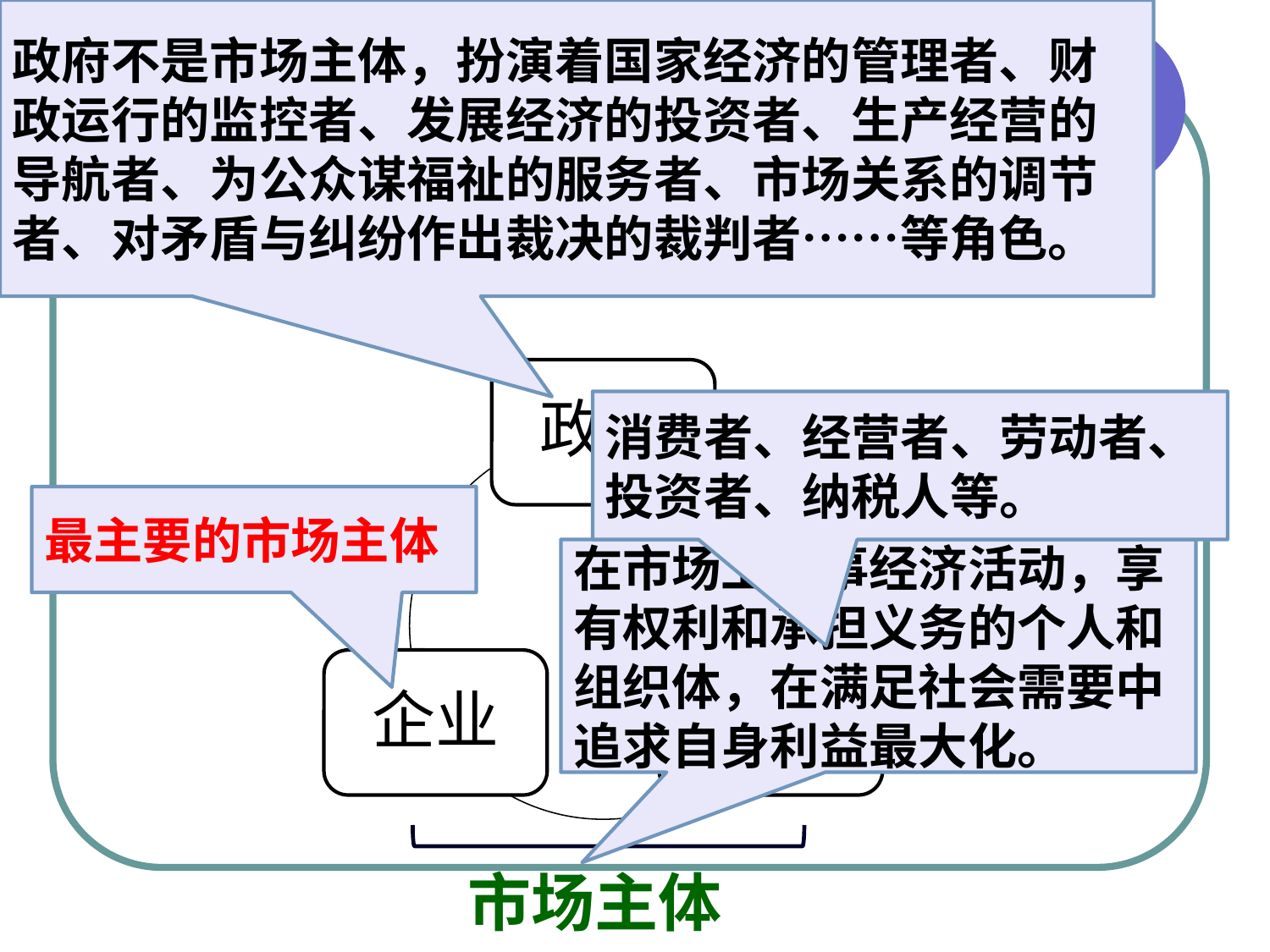

政府不是市场主体，扮演着国家经济的管理者、财政运行的监控者、发展经济的投资者、生产经营的导航者、为公众谋福祉的服务者、市场关系的调节者、对矛盾与纠纷作出裁决的裁判者……等角色。
经济生活中的行为主体
政府
个人
企业
消费者、经营者、劳动者、投资者、纳税人等。
最主要的市场主体
在市场上从事经济活动，享有权利和承担义务的个人和组织体，在满足社会需要中追求自身利益最大化。

市场主体